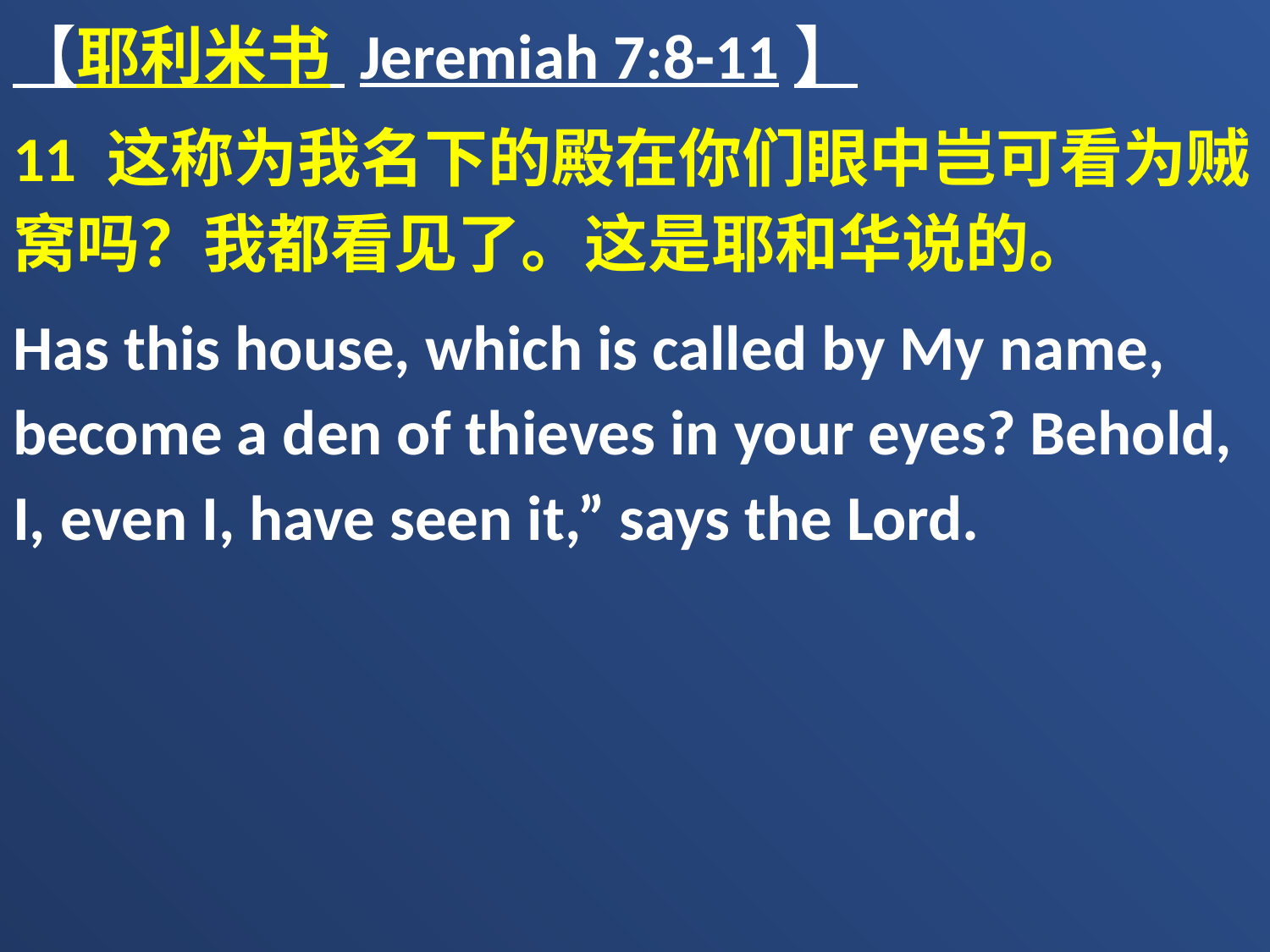

【耶利米书 Jeremiah 7:8-11】
11 这称为我名下的殿在你们眼中岂可看为贼窝吗？我都看见了。这是耶和华说的。
Has this house, which is called by My name, become a den of thieves in your eyes? Behold, I, even I, have seen it,” says the Lord.